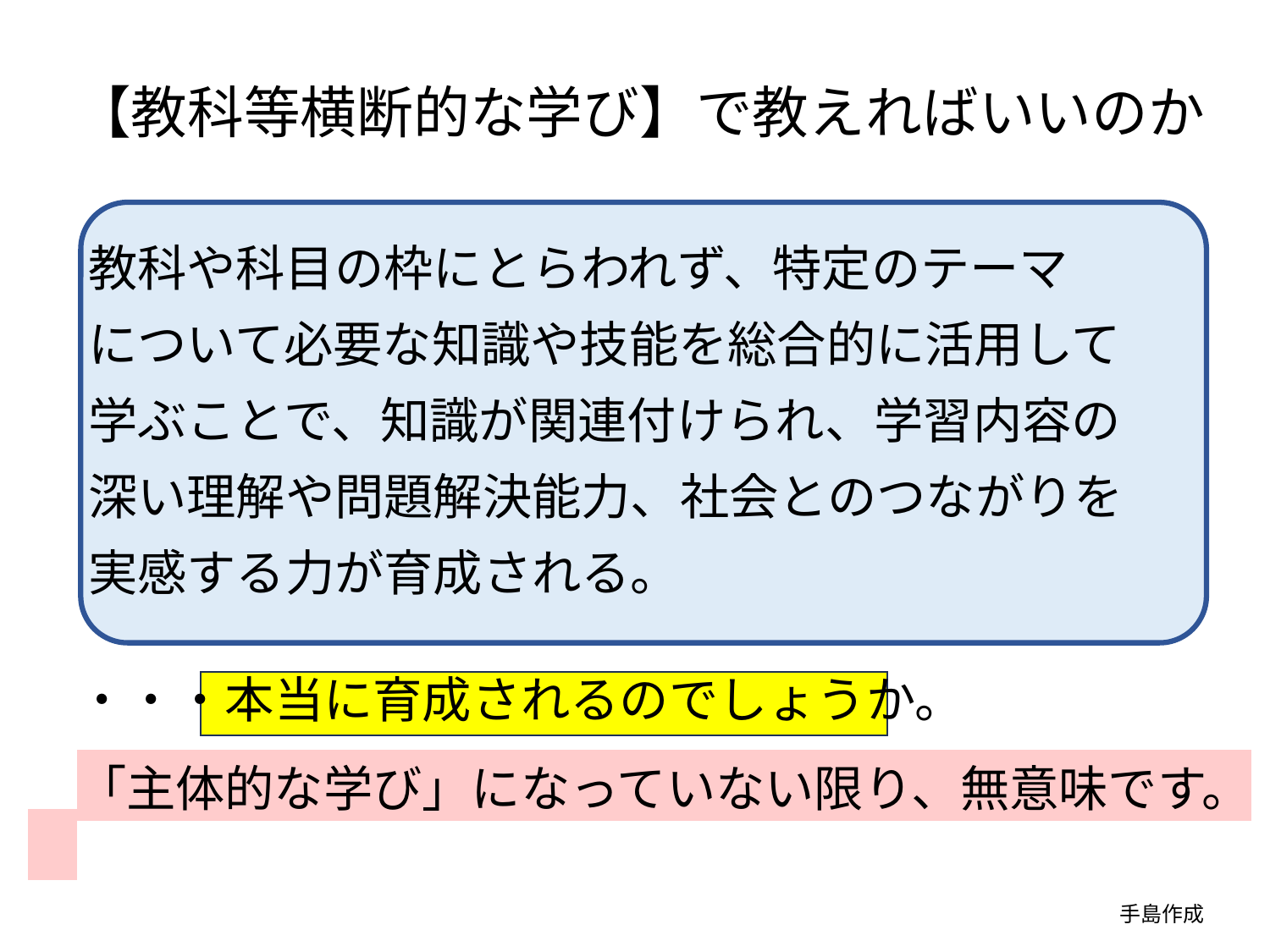

【教科等横断的な学び】で教えればいいのか

　 教科や科目の枠にとらわれず、特定のテーマ

　 について必要な知識や技能を総合的に活用して

　 学ぶことで、知識が関連付けられ、学習内容の

　 深い理解や問題解決能力、社会とのつながりを

　 実感する力が育成される。

　・・・本当に育成されるのでしょうか。

　「主体的な学び」になっていない限り、無意味です。

手島作成